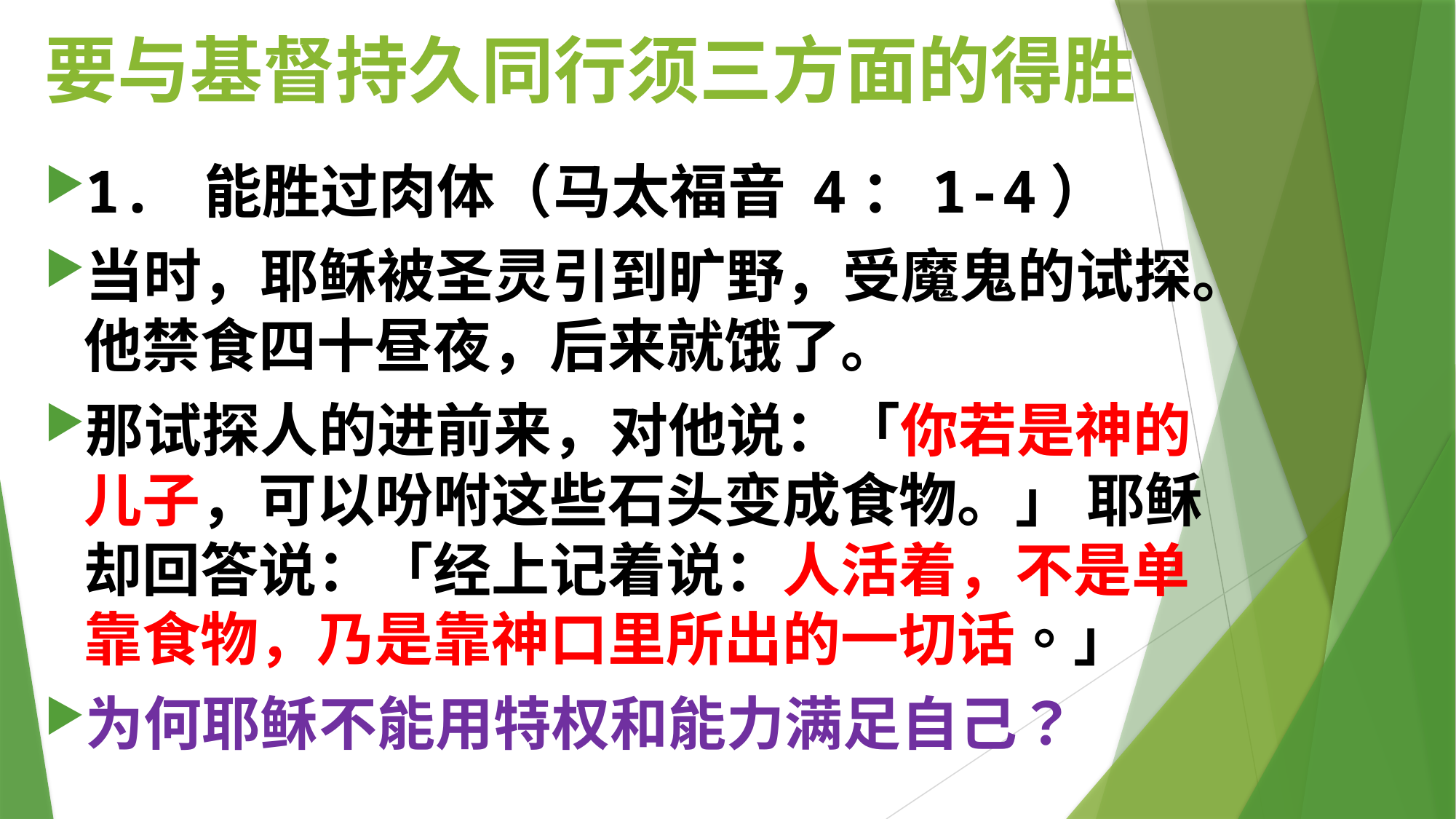

# 要与基督持久同行须三方面的得胜
1. 能胜过肉体（马太福音 4：1-4）
当时，耶稣被圣灵引到旷野，受魔鬼的试探。他禁食四十昼夜，后来就饿了。
那试探人的进前来，对他说：「你若是神的儿子，可以吩咐这些石头变成食物。」 耶稣却回答说：「经上记着说：人活着，不是单靠食物，乃是靠神口里所出的一切话。」
为何耶稣不能用特权和能力满足自己？